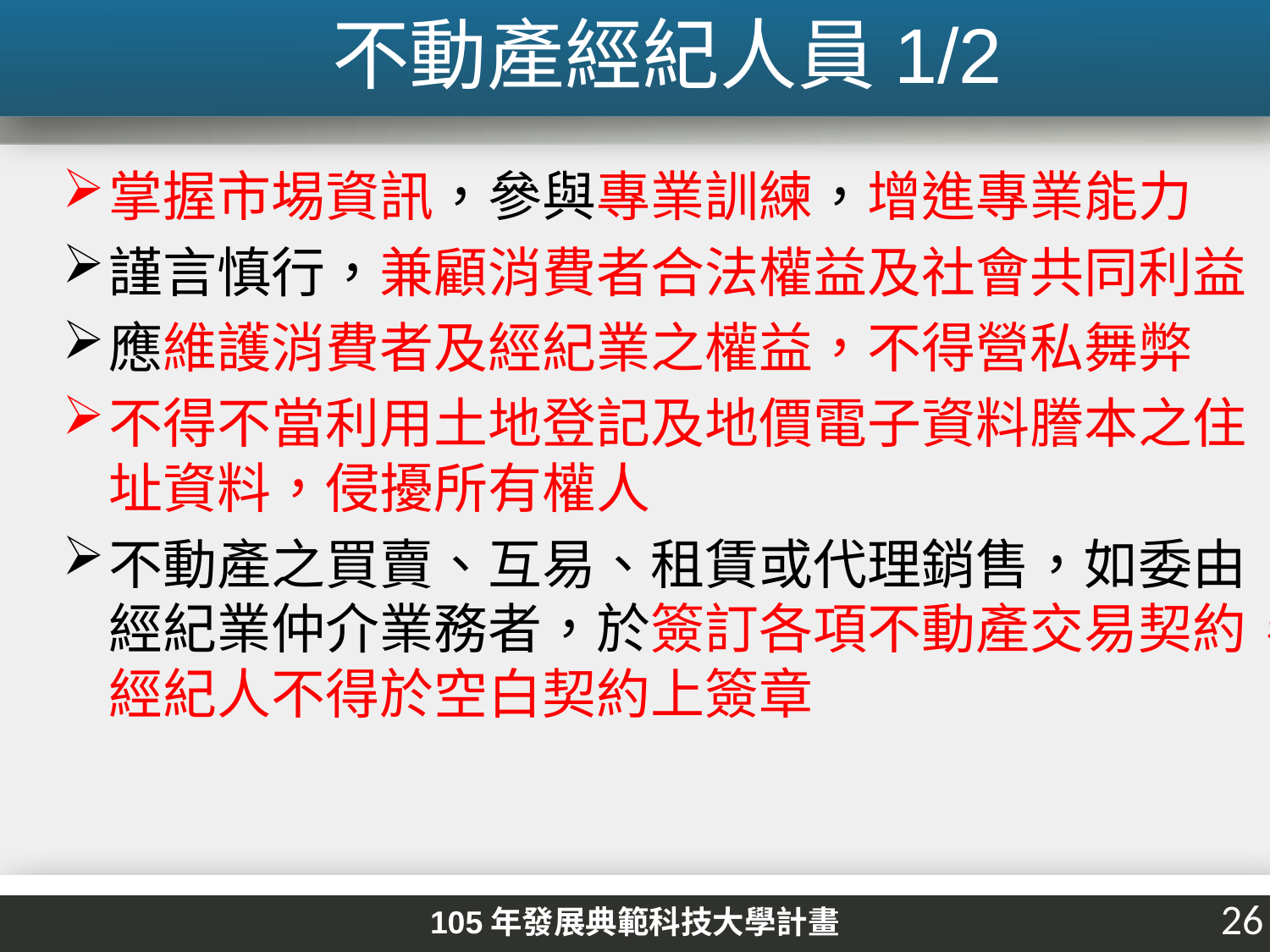

# 不動產經紀人員1/2
掌握市埸資訊，參與專業訓練，增進專業能力
謹言慎行，兼顧消費者合法權益及社會共同利益
應維護消費者及經紀業之權益，不得營私舞弊
不得不當利用土地登記及地價電子資料謄本之住址資料，侵擾所有權人
不動產之買賣、互易、租賃或代理銷售，如委由經紀業仲介業務者，於簽訂各項不動產交易契約，經紀人不得於空白契約上簽章